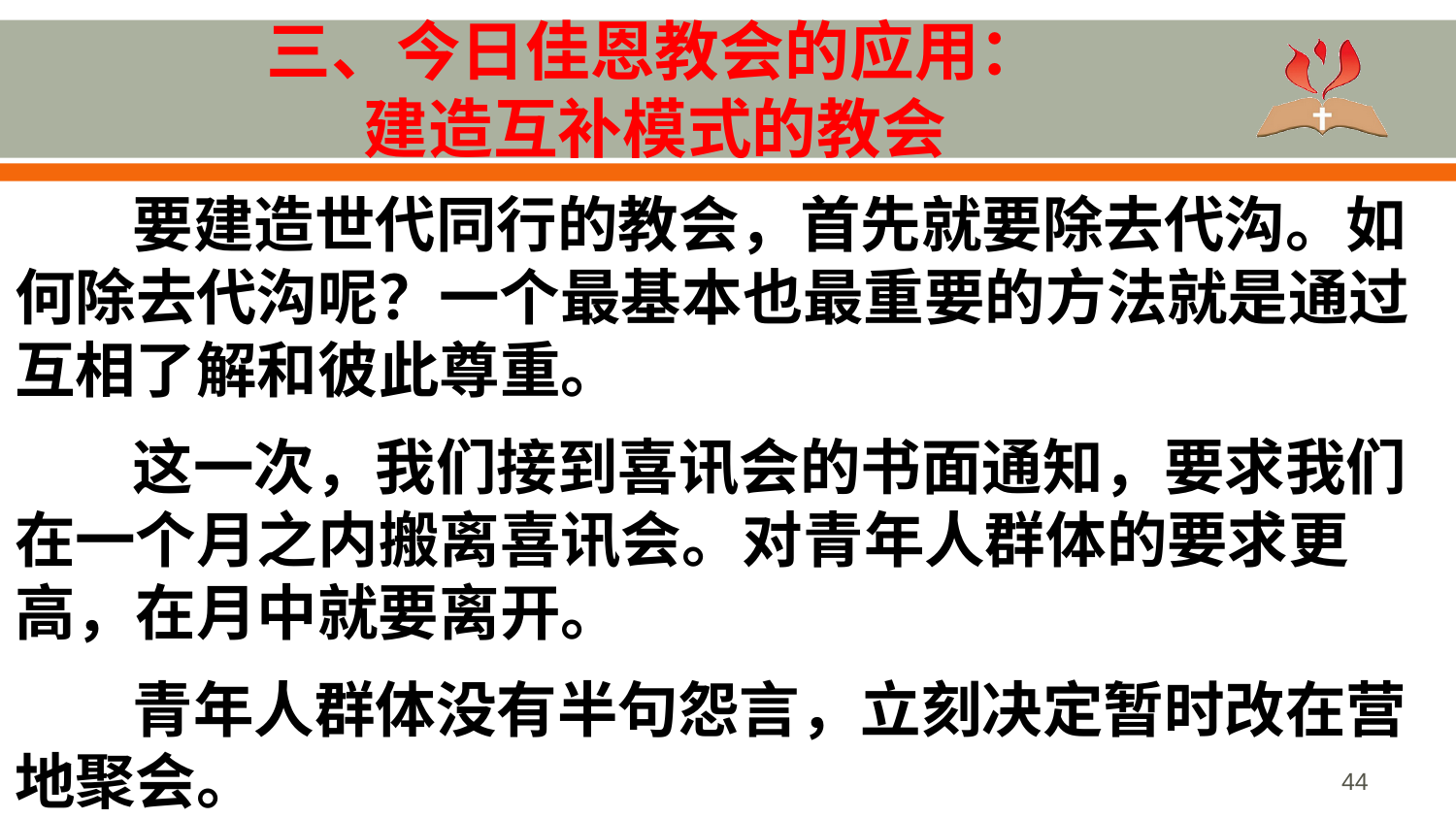

# 三、今日佳恩教会的应用： 建造互补模式的教会
要建造世代同行的教会，首先就要除去代沟。如何除去代沟呢？一个最基本也最重要的方法就是通过互相了解和彼此尊重。
这一次，我们接到喜讯会的书面通知，要求我们在一个月之内搬离喜讯会。对青年人群体的要求更高，在月中就要离开。
青年人群体没有半句怨言，立刻决定暂时改在营地聚会。

44